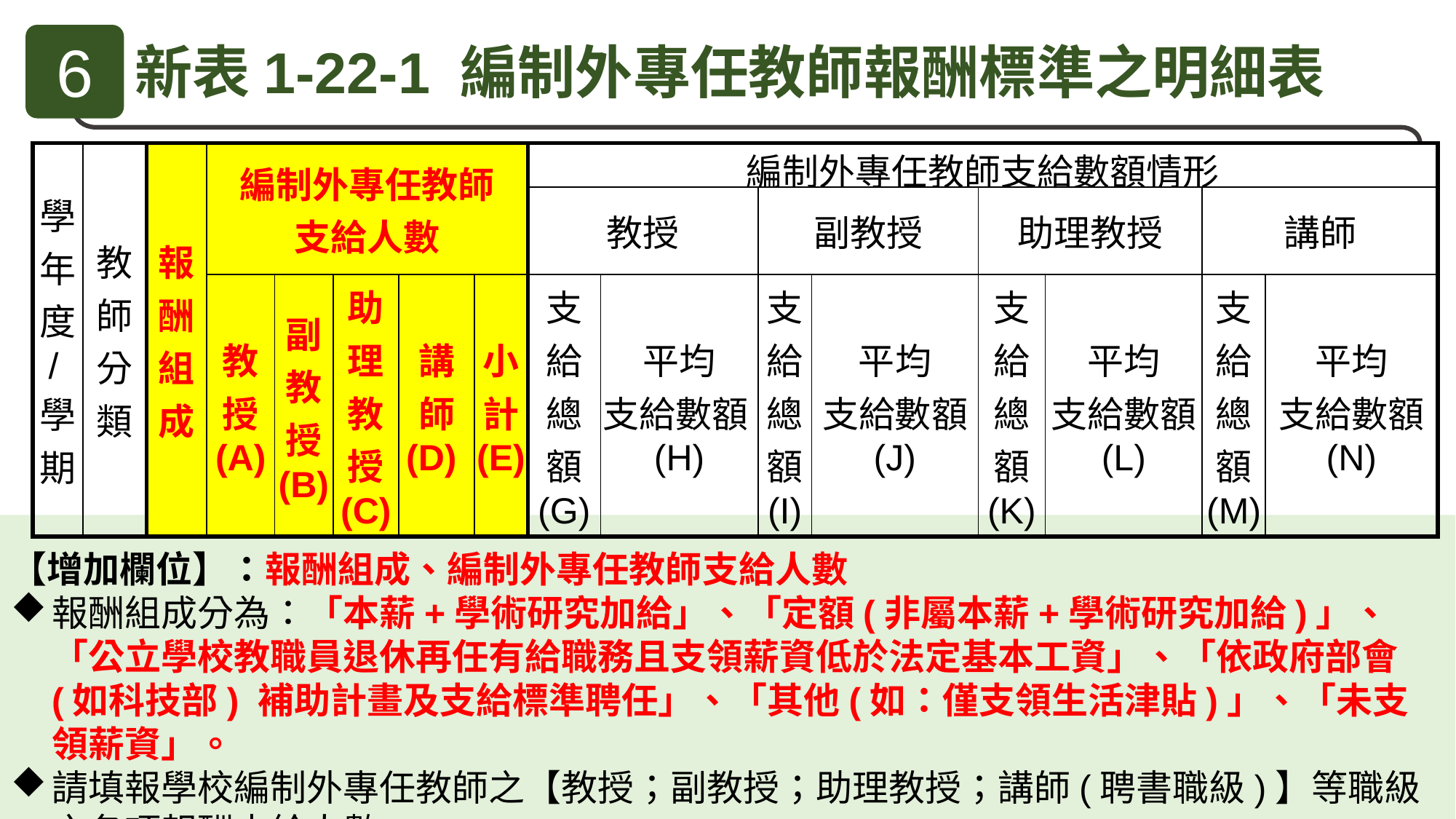

6

新表1-22-1 編制外專任教師報酬標準之明細表

| 學年度/學期 | 教師分類 | 報酬組成 | 編制外專任教師 支給人數 |  |  |  |  | 編制外專任教師支給數額情形 |  |  |  |  |  |  |  |
| --- | --- | --- | --- | --- | --- | --- | --- | --- | --- | --- | --- | --- | --- | --- | --- |
|  |  |  |  |  |  |  |  | 教授 |  | 副教授 |  | 助理教授 |  | 講師 |  |
|  |  |  | 教授 (A) | 副教授 (B) | 助理 教授 (C) | 講師 (D) | 小計 (E) | 支給 總額 (G) | 平均 支給數額(H) | 支給 總額 (I) | 平均 支給數額 (J) | 支給 總額 (K) | 平均 支給數額 (L) | 支給 總額 (M) | 平均 支給數額 (N) |

【增加欄位】：報酬組成、編制外專任教師支給人數
報酬組成分為：「本薪+學術研究加給」、「定額(非屬本薪+學術研究加給)」、「公立學校教職員退休再任有給職務且支領薪資低於法定基本工資」、「依政府部會(如科技部) 補助計畫及支給標準聘任」、「其他(如：僅支領生活津貼)」、「未支領薪資」。
請填報學校編制外專任教師之【教授；副教授；助理教授；講師(聘書職級)】等職級之各項報酬支給人數。                                             【註：108年3月因應「教育部人事處」需求新增表冊】

27